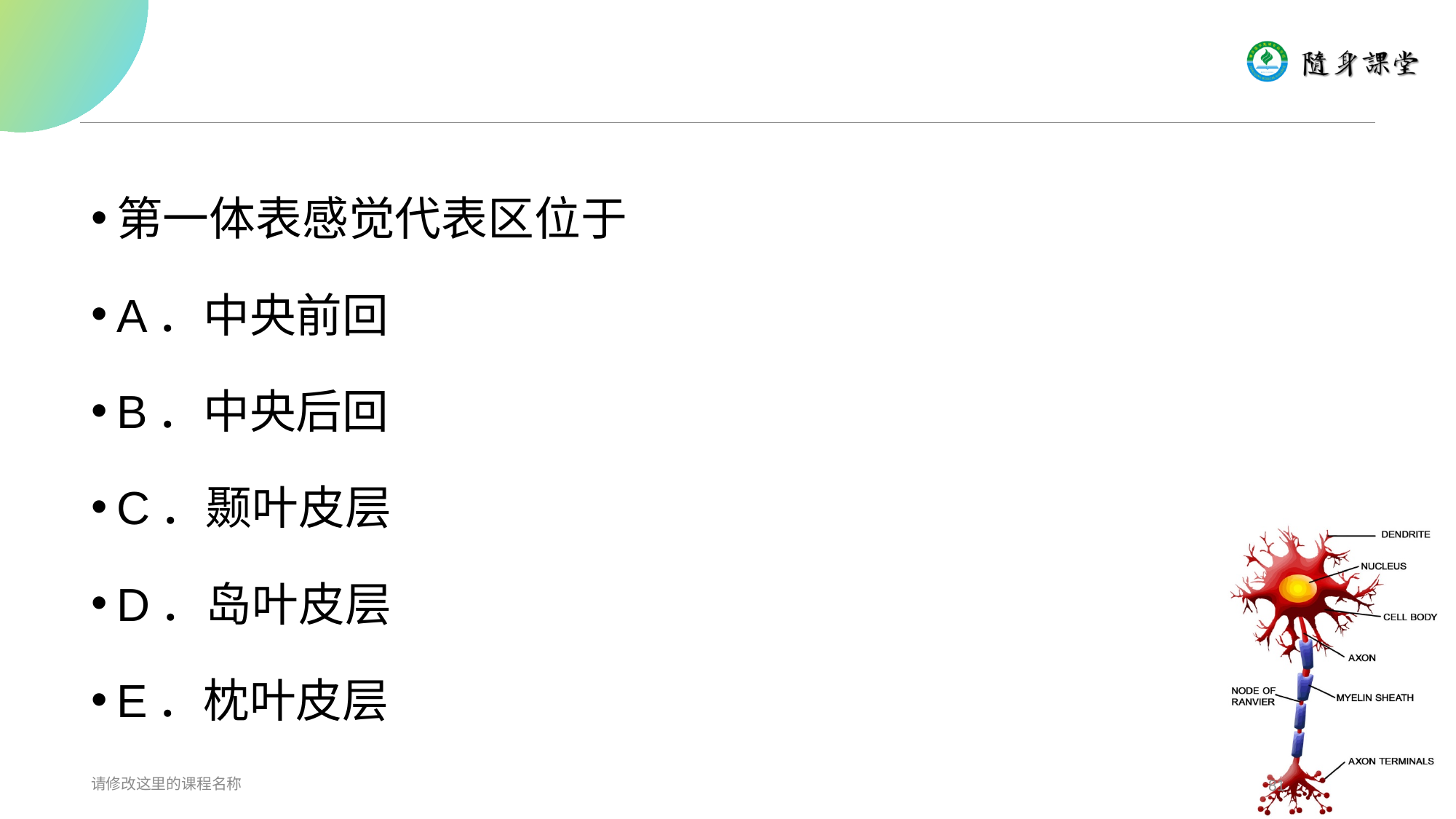

#
第一体表感觉代表区位于
A．中央前回
B．中央后回
C．颞叶皮层
D．岛叶皮层
E．枕叶皮层
请修改这里的课程名称
81